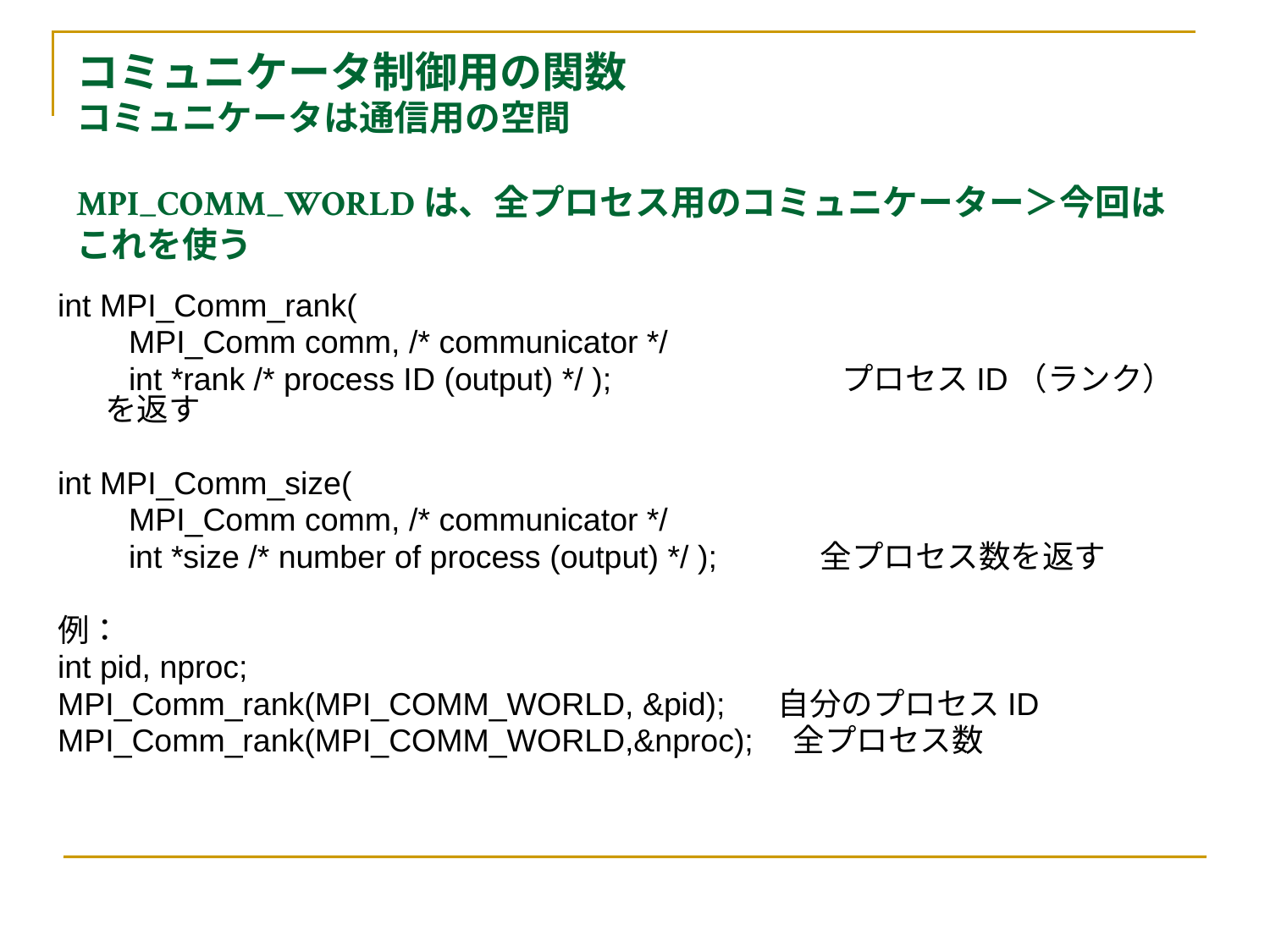

# コミュニケータ制御用の関数 コミュニケータは通信用の空間 MPI_COMM_WORLDは、全プロセス用のコミュニケーター＞今回はこれを使う
int MPI_Comm_rank(
　　MPI_Comm comm, /* communicator */
　　int *rank /* process ID (output) */ );　　　　　　　プロセスID（ランク）を返す

int MPI_Comm_size(
　　MPI_Comm comm, /* communicator */
　　int *size /* number of process (output) */ );　　　全プロセス数を返す

例：
int pid, nproc;
MPI_Comm_rank(MPI_COMM_WORLD, &pid);     自分のプロセスID
MPI_Comm_rank(MPI_COMM_WORLD,&nproc);　全プロセス数